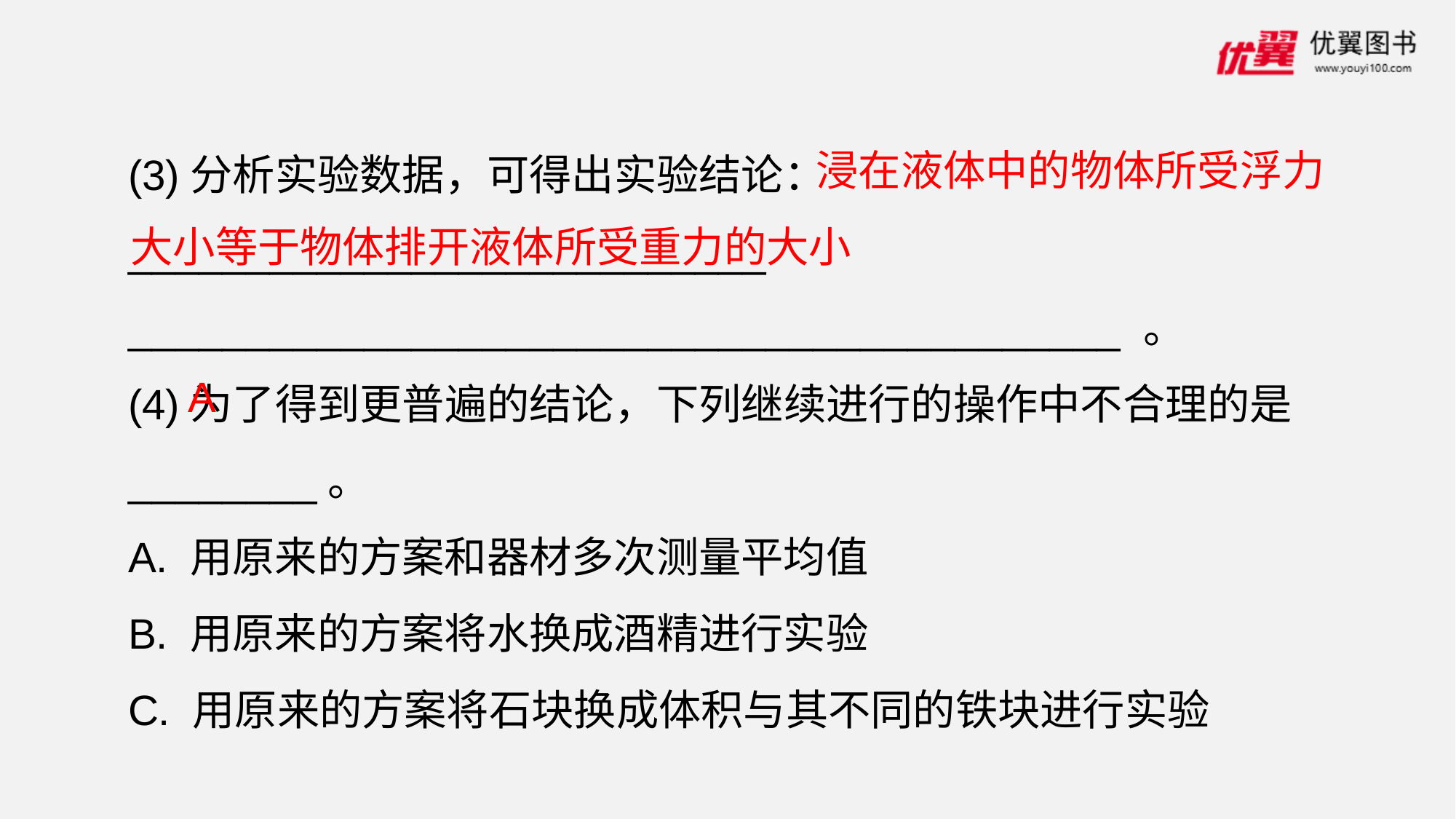

浸在液体中的物体所受浮力
大小等于物体排开液体所受重力的大小
(3)分析实验数据，可得出实验结论：___________________________
__________________________________________ 。
(4)为了得到更普遍的结论，下列继续进行的操作中不合理的是________。
A. 用原来的方案和器材多次测量平均值
B. 用原来的方案将水换成酒精进行实验
C. 用原来的方案将石块换成体积与其不同的铁块进行实验
A